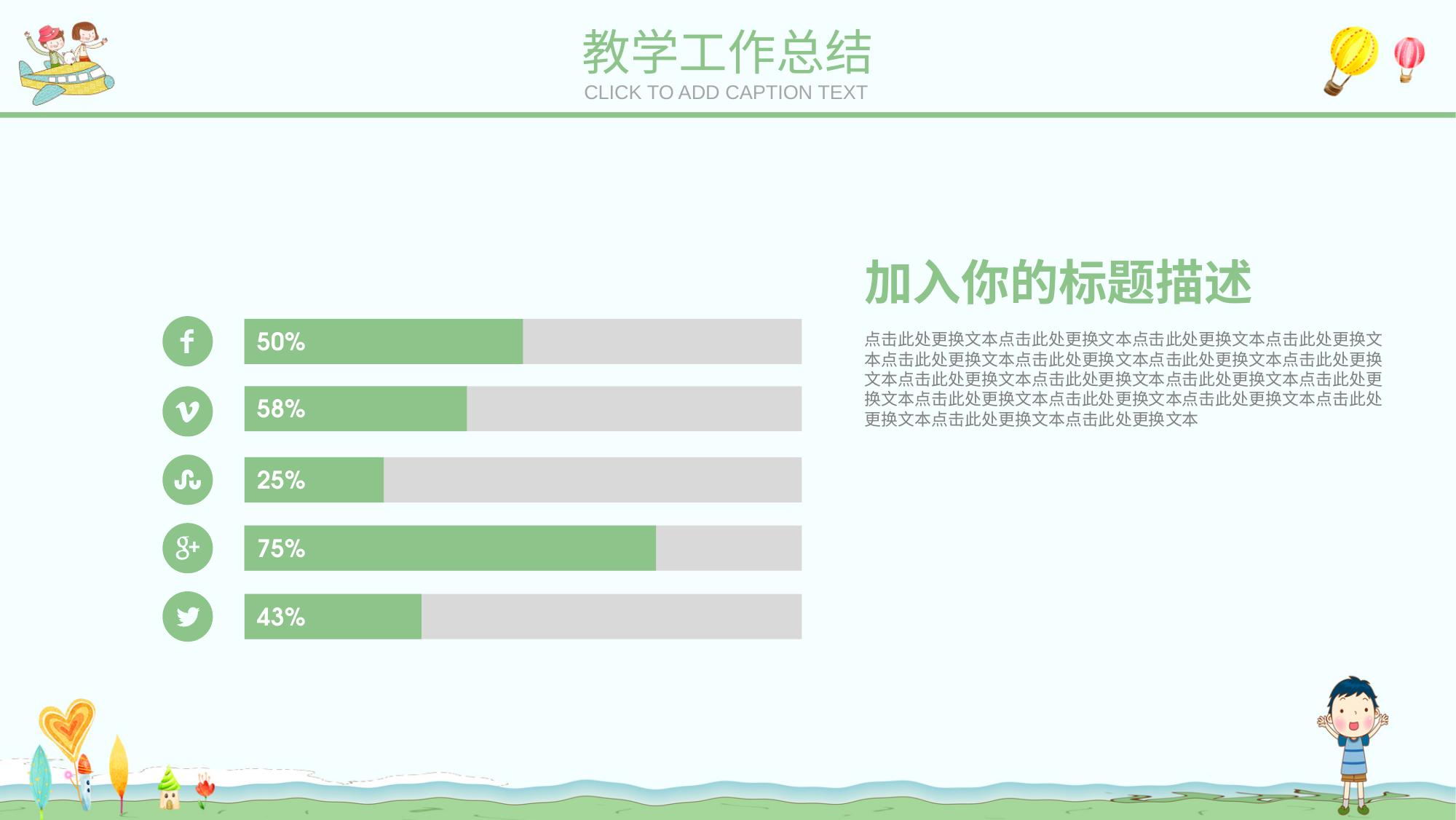

教学工作总结
CLICK TO ADD CAPTION TEXT

加入你的标题描述

50%

58%

25%

75%

43%
点击此处更换文本点击此处更换文本点击此处更换文本点击此处更换文本点击此处更换文本点击此处更换文本点击此处更换文本点击此处更换文本点击此处更换文本点击此处更换文本点击此处更换文本点击此处更换文本点击此处更换文本点击此处更换文本点击此处更换文本点击此处更换文本点击此处更换文本点击此处更换文本